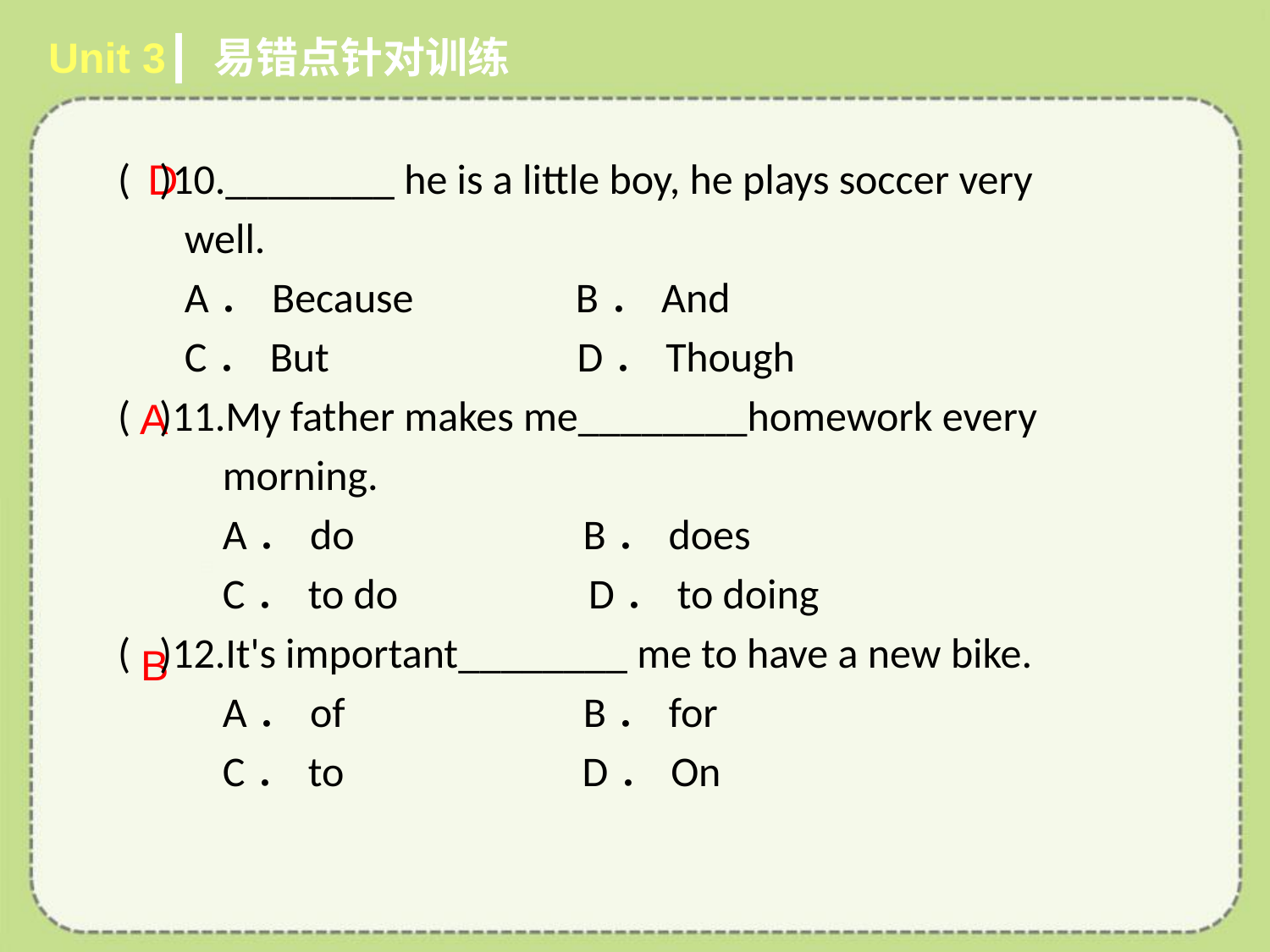

Unit 3┃ 易错点针对训练
# (   )10.________ he is a little boy, he plays soccer very
       well.
       A．Because                 B．And
       C．But                          D．Though
(   )11.My father makes me________homework every
           morning.
           A．do                        B．does
           C．to do                    D．to doing
(   )12.It's important________ me to have a new bike.
           A．of                         B．for
           C．to                         D．On
D

A
B